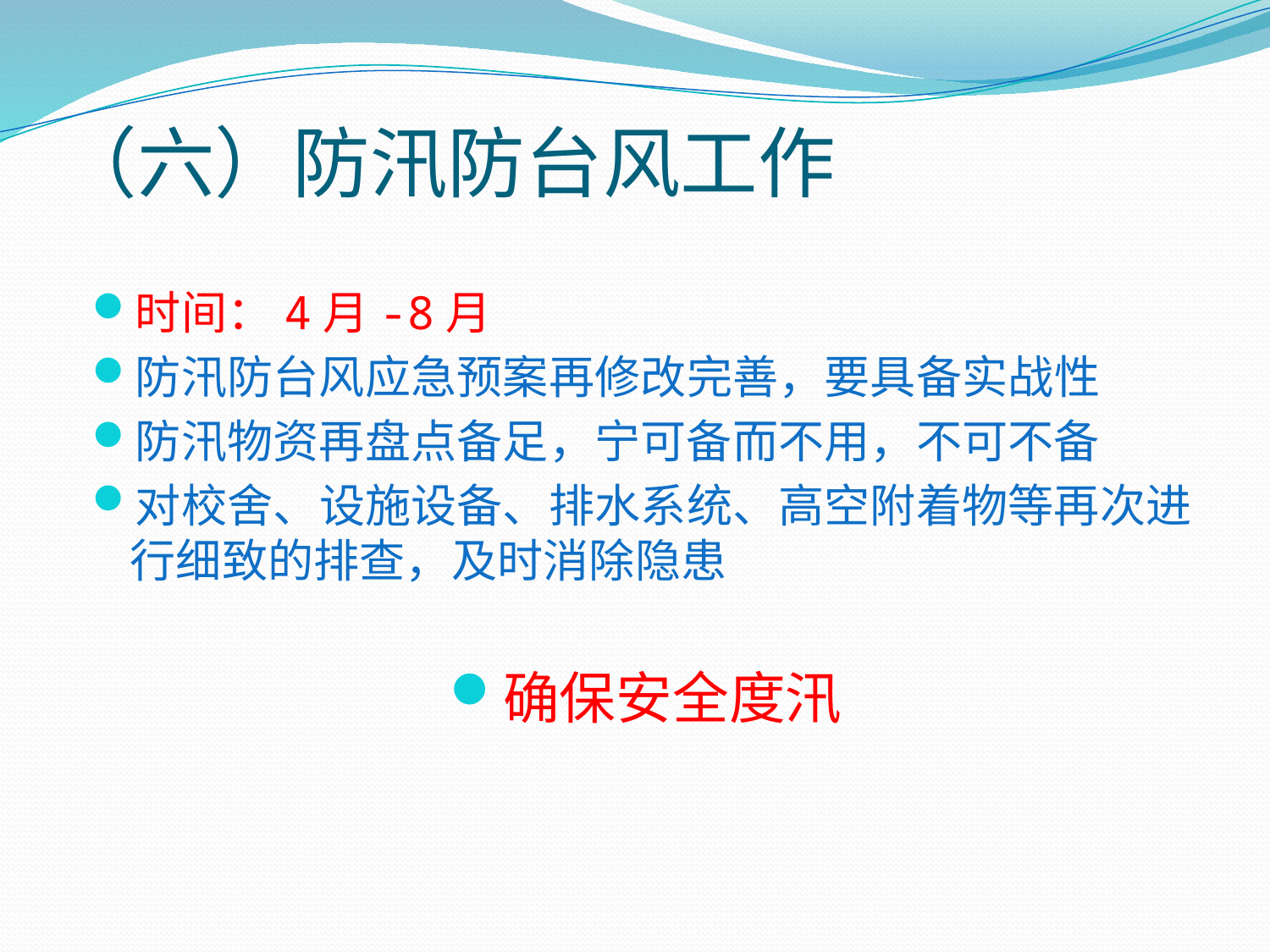

# （六）防汛防台风工作
时间：4月-8月
防汛防台风应急预案再修改完善，要具备实战性
防汛物资再盘点备足，宁可备而不用，不可不备
对校舍、设施设备、排水系统、高空附着物等再次进行细致的排查，及时消除隐患

确保安全度汛